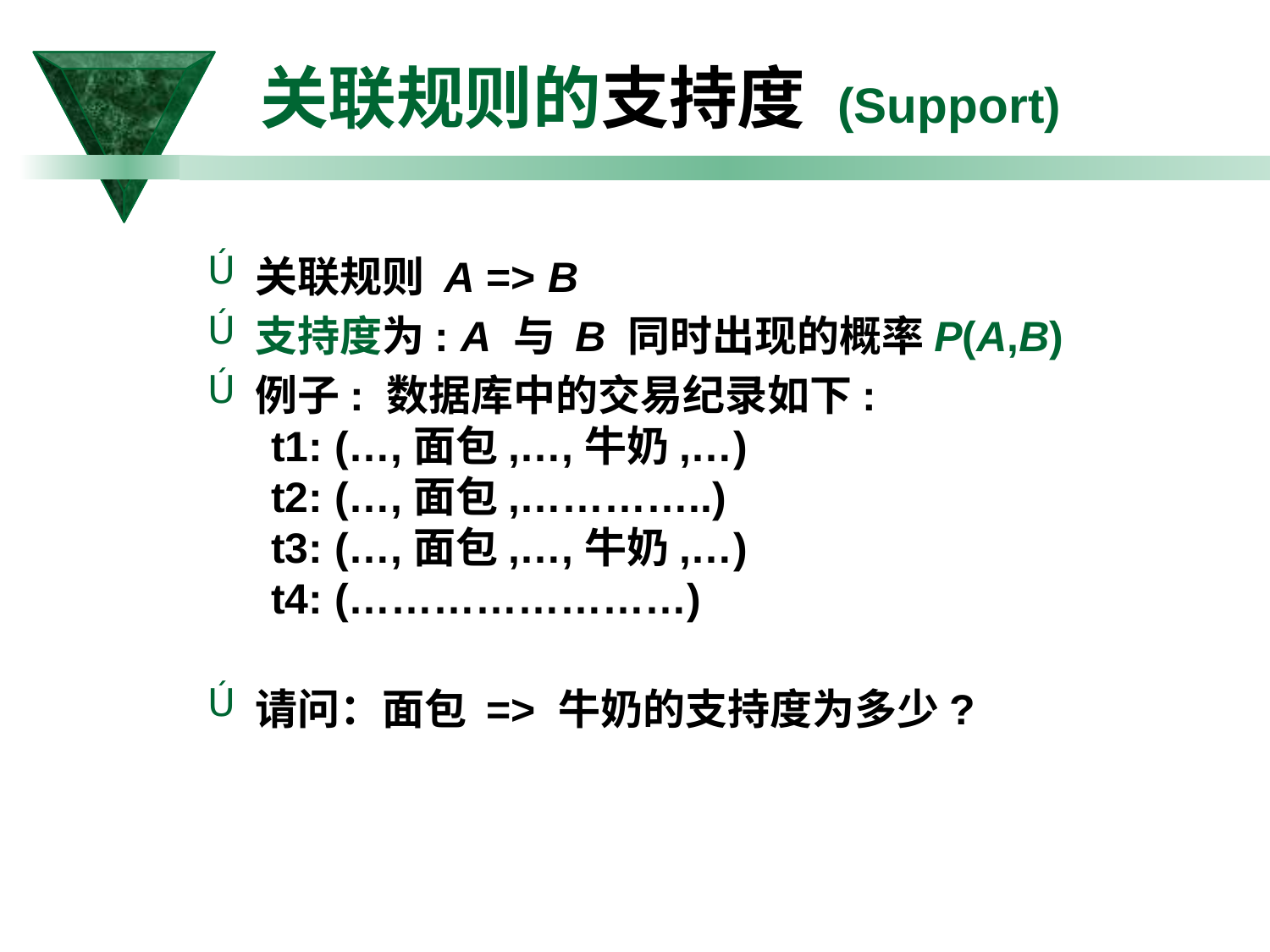

# 关联规则的支持度 (Support)

关联规则 A => B
支持度为: A 与 B 同时出现的概率P(A,B)
例子: 数据库中的交易纪录如下:
t1: (…,面包,…,牛奶,…)
t2: (…,面包,…………..)
t3: (…,面包,…,牛奶,…)
t4: (……………………)

请问：面包 => 牛奶的支持度为多少?